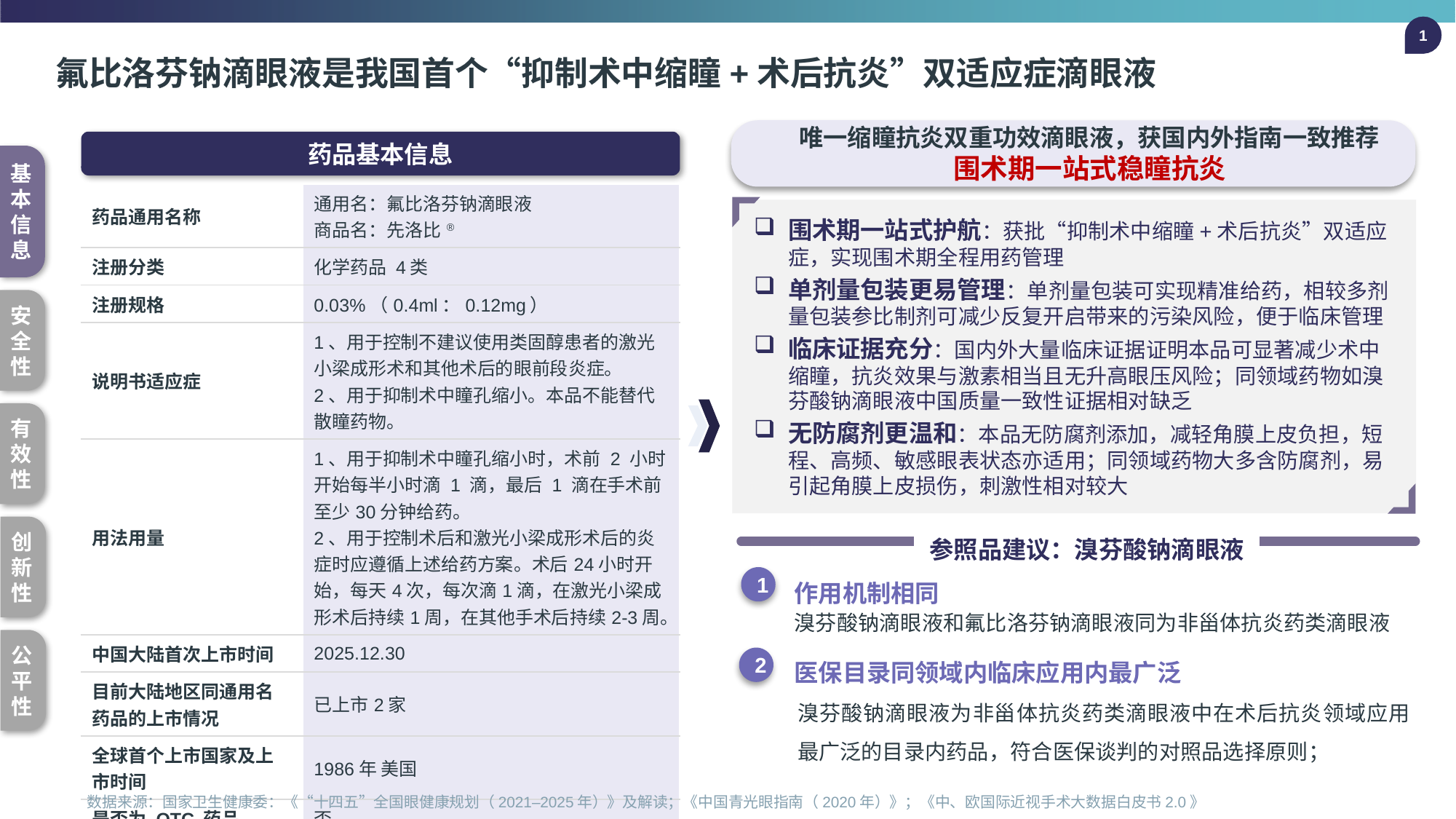

1
# 氟比洛芬钠滴眼液是我国首个“抑制术中缩瞳+术后抗炎”双适应症滴眼液
唯一缩瞳抗炎双重功效滴眼液，获国内外指南一致推荐
围术期一站式稳瞳抗炎
药品基本信息
| 药品通用名称 | 通用名：氟比洛芬钠滴眼液 商品名：先洛比® |
| --- | --- |
| 注册分类 | 化学药品 4类 |
| 注册规格 | 0.03%（0.4ml：0.12mg） |
| 说明书适应症 | 1、用于控制不建议使用类固醇患者的激光小梁成形术和其他术后的眼前段炎症。 2、用于抑制术中瞳孔缩小。本品不能替代散瞳药物。 |
| 用法用量 | 1、用于抑制术中瞳孔缩小时，术前 2 小时开始每半小时滴 1 滴，最后 1 滴在手术前至少30分钟给药。 2、用于控制术后和激光小梁成形术后的炎症时应遵循上述给药方案。术后24小时开始，每天4次，每次滴1滴，在激光小梁成形术后持续1周，在其他手术后持续2-3周。 |
| 中国大陆首次上市时间 | 2025.12.30 |
| 目前大陆地区同通用名药品的上市情况 | 已上市2家 |
| 全球首个上市国家及上市时间 | 1986年 美国 |
| 是否为 OTC 药品 | 否 |
基本信息

围术期一站式护航：获批“抑制术中缩瞳+术后抗炎”双适应症，实现围术期全程用药管理
单剂量包装更易管理：单剂量包装可实现精准给药，相较多剂量包装参比制剂可减少反复开启带来的污染风险，便于临床管理
临床证据充分：国内外大量临床证据证明本品可显著减少术中缩瞳，抗炎效果与激素相当且无升高眼压风险；同领域药物如溴芬酸钠滴眼液中国质量一致性证据相对缺乏
无防腐剂更温和：本品无防腐剂添加，减轻角膜上皮负担，短程、高频、敏感眼表状态亦适用；同领域药物大多含防腐剂，易引起角膜上皮损伤，刺激性相对较大

安全性

有效性
参照品建议：溴芬酸钠滴眼液
创新性
作用机制相同
1
溴芬酸钠滴眼液和氟比洛芬钠滴眼液同为⾮甾体抗炎药类滴眼液
医保目录同领域内临床应用内最广泛
2
公平性
溴芬酸钠滴眼液为⾮甾体抗炎药类滴眼液中在术后抗炎领域应⽤最⼴泛的⽬录内药品，符合医保谈判的对照品选择原则；
数据来源：国家卫生健康委：《“十四五”全国眼健康规划（2021–2025年）》及解读；《中国青光眼指南（2020年）》；《中、欧国际近视手术大数据白皮书2.0》